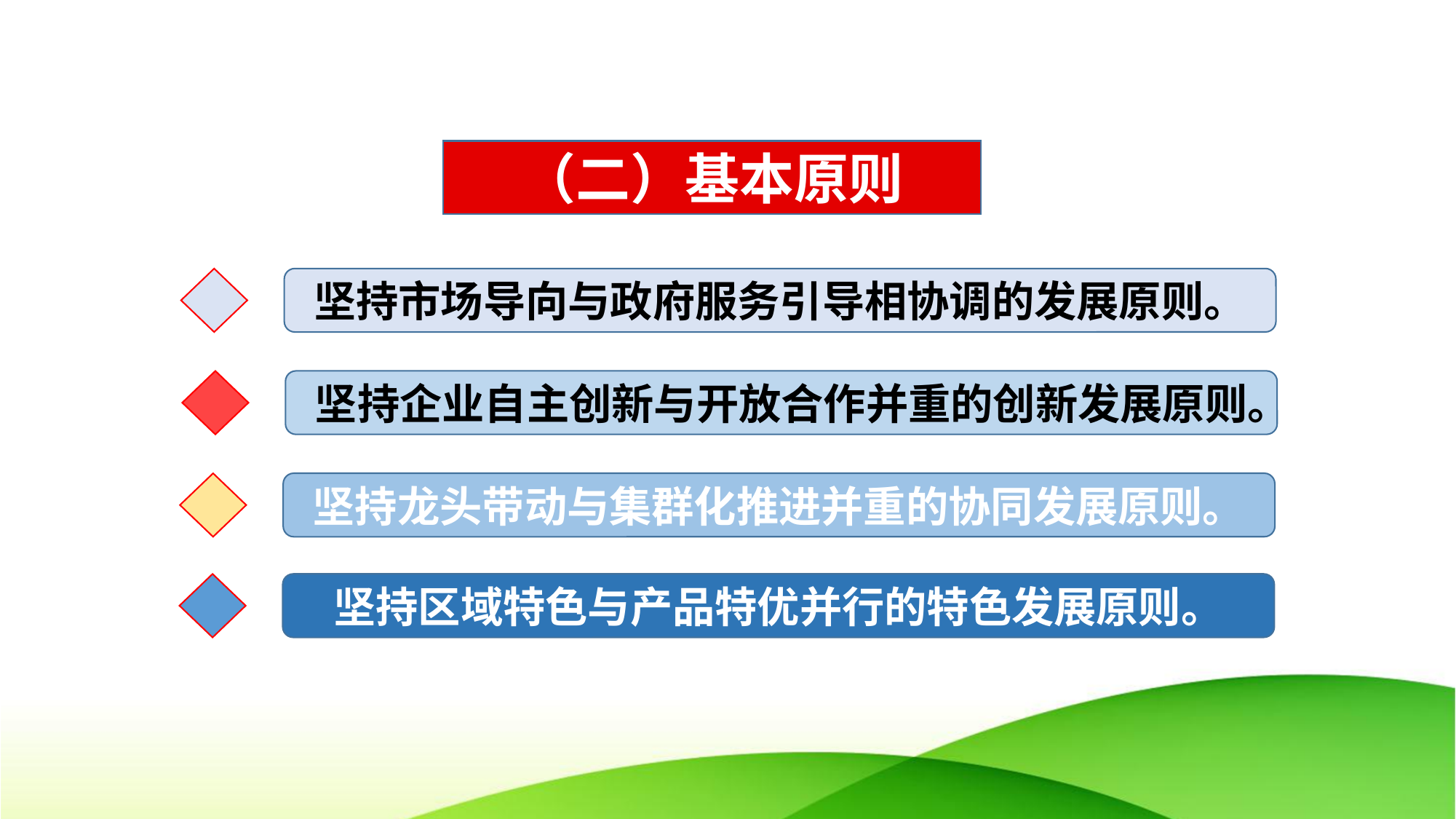

（二）基本原则
坚持市场导向与政府服务引导相协调的发展原则。

坚持企业自主创新与开放合作并重的创新发展原则。

坚持龙头带动与集群化推进并重的协同发展原则。

坚持区域特色与产品特优并行的特色发展原则。